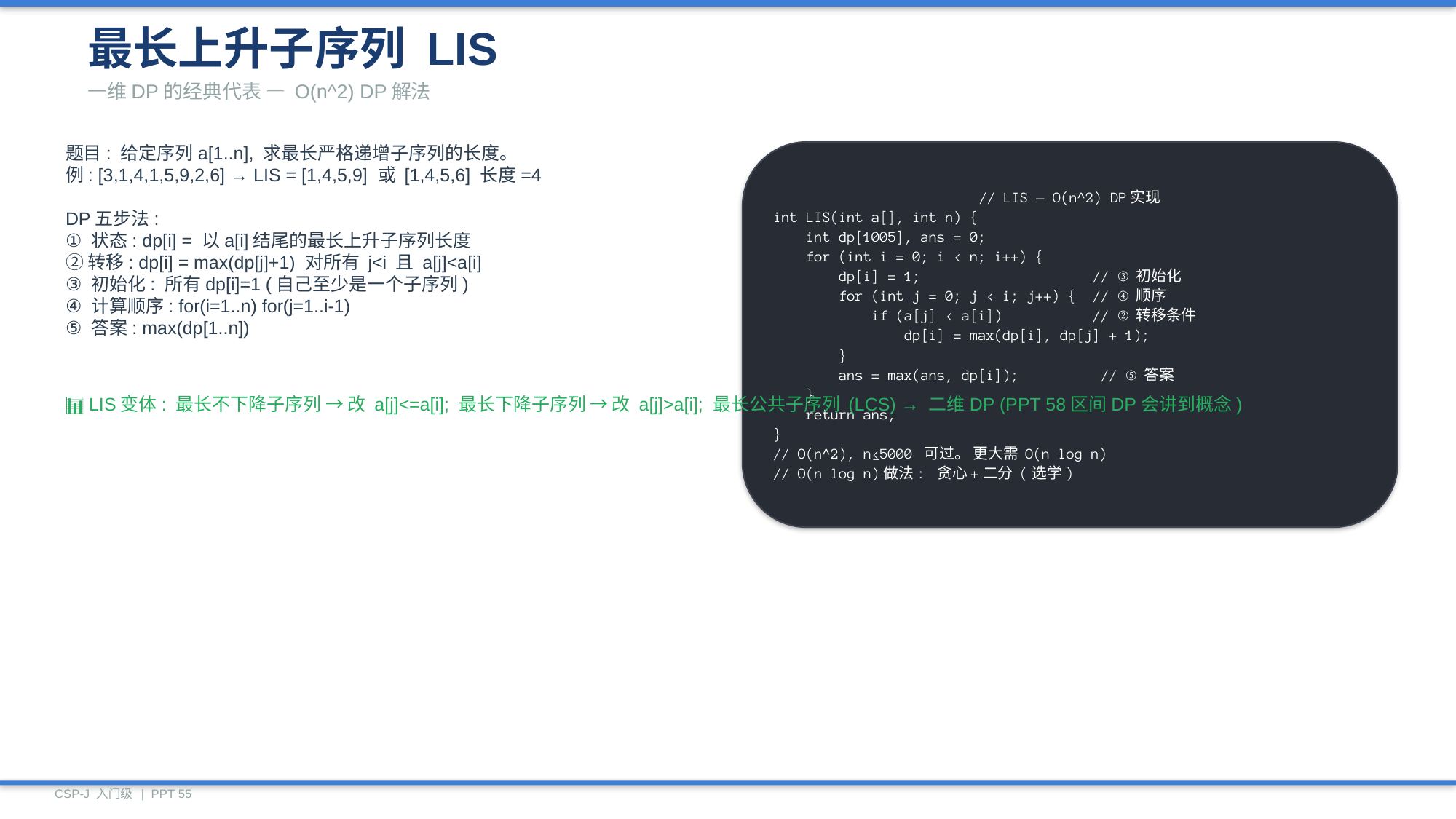

最长上升子序列 LIS
一维DP的经典代表 — O(n^2) DP解法
题目: 给定序列a[1..n], 求最长严格递增子序列的长度。
例: [3,1,4,1,5,9,2,6] → LIS = [1,4,5,9] 或 [1,4,5,6] 长度=4
DP五步法:
① 状态: dp[i] = 以a[i]结尾的最长上升子序列长度
② 转移: dp[i] = max(dp[j]+1) 对所有 j<i 且 a[j]<a[i]
③ 初始化: 所有dp[i]=1 (自己至少是一个子序列)
④ 计算顺序: for(i=1..n) for(j=1..i-1)
⑤ 答案: max(dp[1..n])
// LIS — O(n^2) DP实现
int LIS(int a[], int n) {
    int dp[1005], ans = 0;
    for (int i = 0; i < n; i++) {
        dp[i] = 1;                     // ③初始化
        for (int j = 0; j < i; j++) {  // ④顺序
            if (a[j] < a[i])           // ②转移条件
                dp[i] = max(dp[i], dp[j] + 1);
        }
        ans = max(ans, dp[i]);          // ⑤答案
    }
    return ans;
}
// O(n^2), n≤5000 可过。 更大需 O(n log n)
// O(n log n)做法: 贪心+二分 (选学)
📊 LIS变体: 最长不下降子序列 → 改 a[j]<=a[i]; 最长下降子序列 → 改 a[j]>a[i]; 最长公共子序列 (LCS) → 二维DP (PPT 58区间DP会讲到概念)

CSP-J 入门级  |  PPT 55